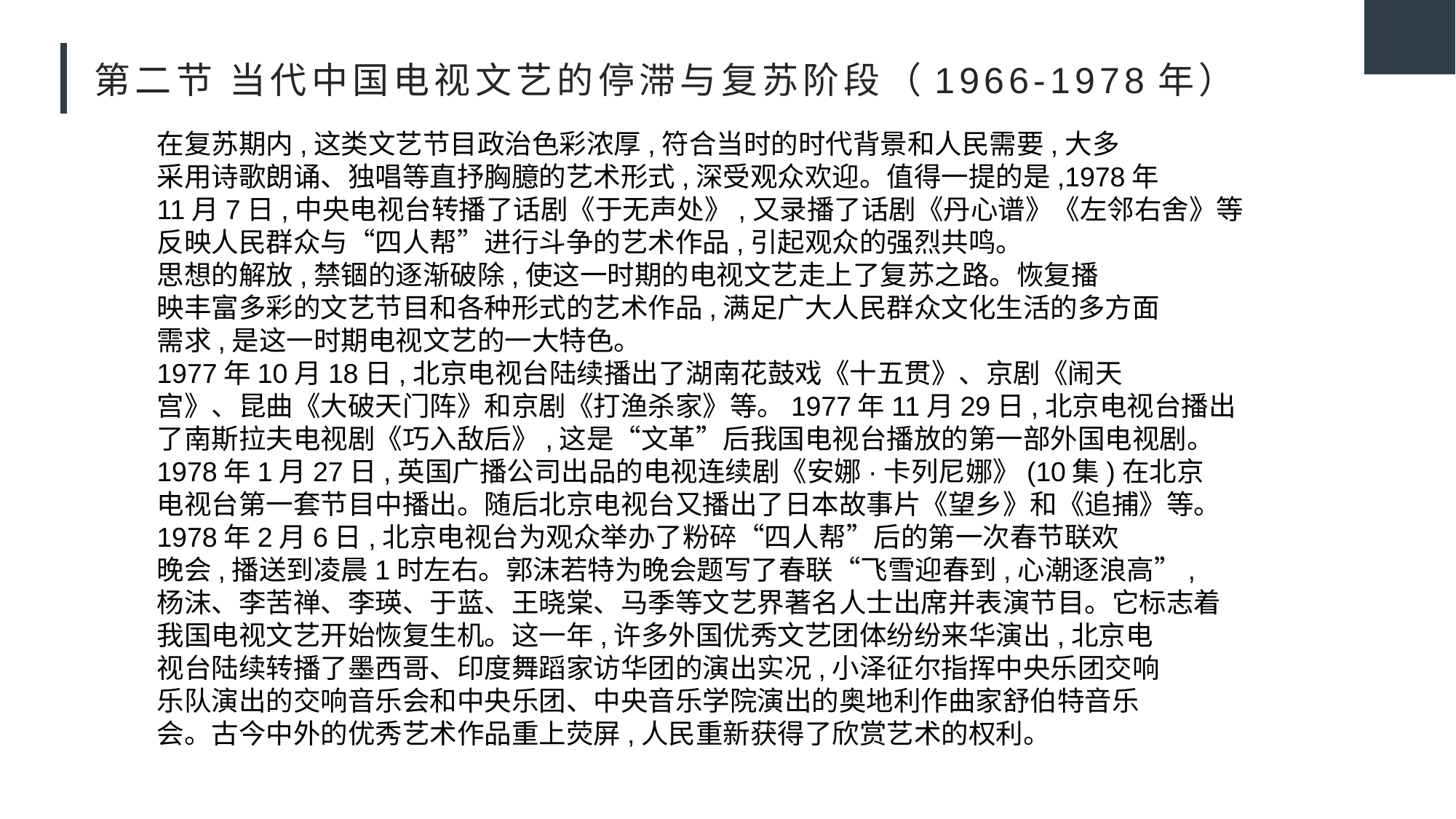

# 第二节 当代中国电视文艺的停滞与复苏阶段（1966-1978年）
在复苏期内,这类文艺节目政治色彩浓厚,符合当时的时代背景和人民需要,大多
采用诗歌朗诵、独唱等直抒胸臆的艺术形式,深受观众欢迎。值得一提的是,1978年
11月7日,中央电视台转播了话剧《于无声处》,又录播了话剧《丹心谱》《左邻右舍》等
反映人民群众与“四人帮”进行斗争的艺术作品,引起观众的强烈共鸣。
思想的解放,禁锢的逐渐破除,使这一时期的电视文艺走上了复苏之路。恢复播
映丰富多彩的文艺节目和各种形式的艺术作品,满足广大人民群众文化生活的多方面
需求,是这一时期电视文艺的一大特色。
1977年10月18日,北京电视台陆续播出了湖南花鼓戏《十五贯》、京剧《闹天
宫》、昆曲《大破天门阵》和京剧《打渔杀家》等。1977年11月29日,北京电视台播出
了南斯拉夫电视剧《巧入敌后》,这是“文革”后我国电视台播放的第一部外国电视剧。
1978年1月27日,英国广播公司出品的电视连续剧《安娜·卡列尼娜》(10集)在北京
电视台第一套节目中播出。随后北京电视台又播出了日本故事片《望乡》和《追捕》等。
1978年2月6日,北京电视台为观众举办了粉碎“四人帮”后的第一次春节联欢
晚会,播送到凌晨1时左右。郭沫若特为晚会题写了春联“飞雪迎春到,心潮逐浪高”,
杨沫、李苦禅、李瑛、于蓝、王晓棠、马季等文艺界著名人士出席并表演节目。它标志着
我国电视文艺开始恢复生机。这一年,许多外国优秀文艺团体纷纷来华演出,北京电
视台陆续转播了墨西哥、印度舞蹈家访华团的演出实况,小泽征尔指挥中央乐团交响
乐队演出的交响音乐会和中央乐团、中央音乐学院演出的奥地利作曲家舒伯特音乐
会。古今中外的优秀艺术作品重上荧屏,人民重新获得了欣赏艺术的权利。